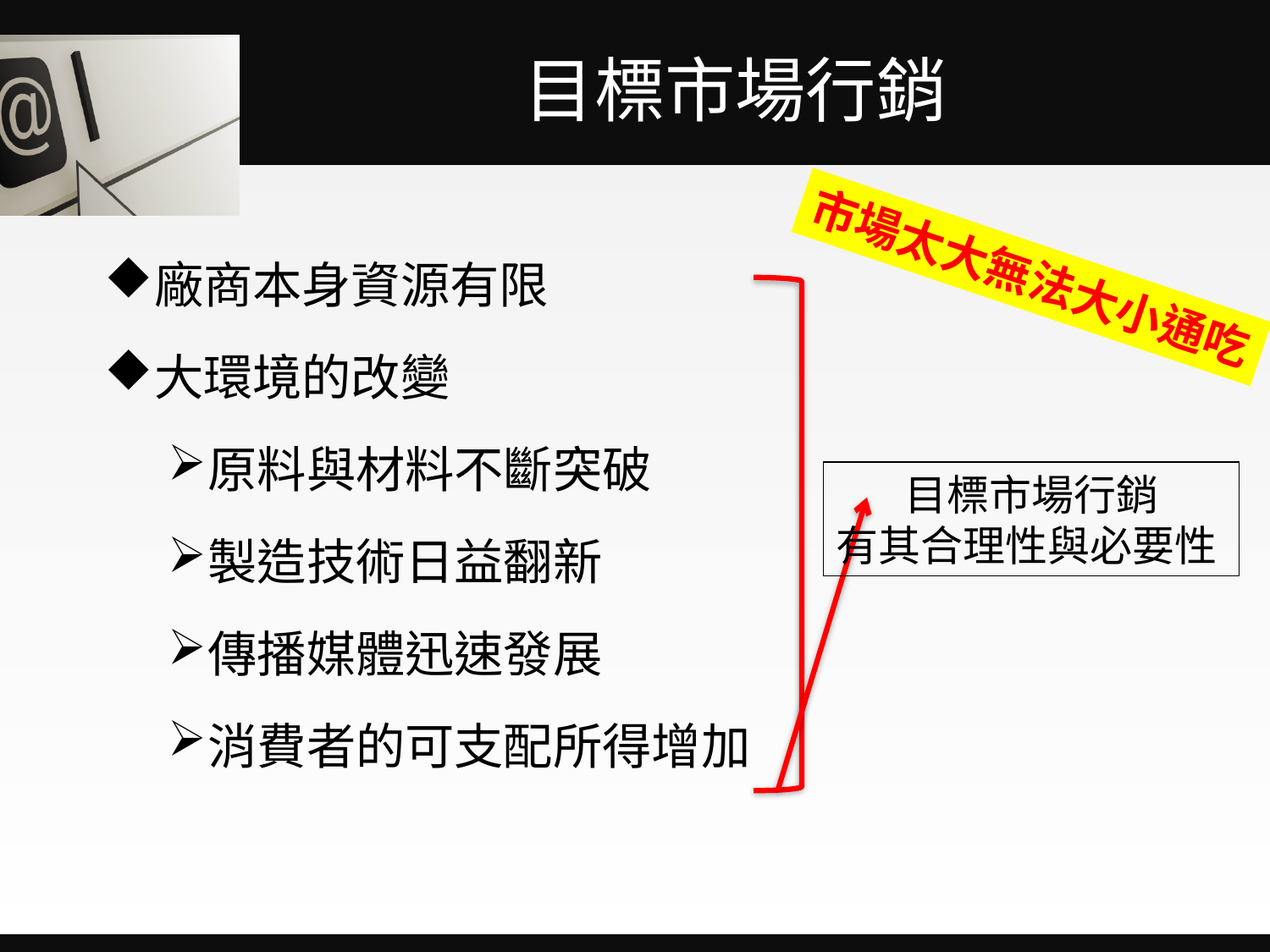

# 目標市場行銷
廠商本身資源有限
大環境的改變
原料與材料不斷突破
製造技術日益翻新
傳播媒體迅速發展
消費者的可支配所得增加

市場太大無法大小通吃

目標市場行銷
有其合理性與必要性